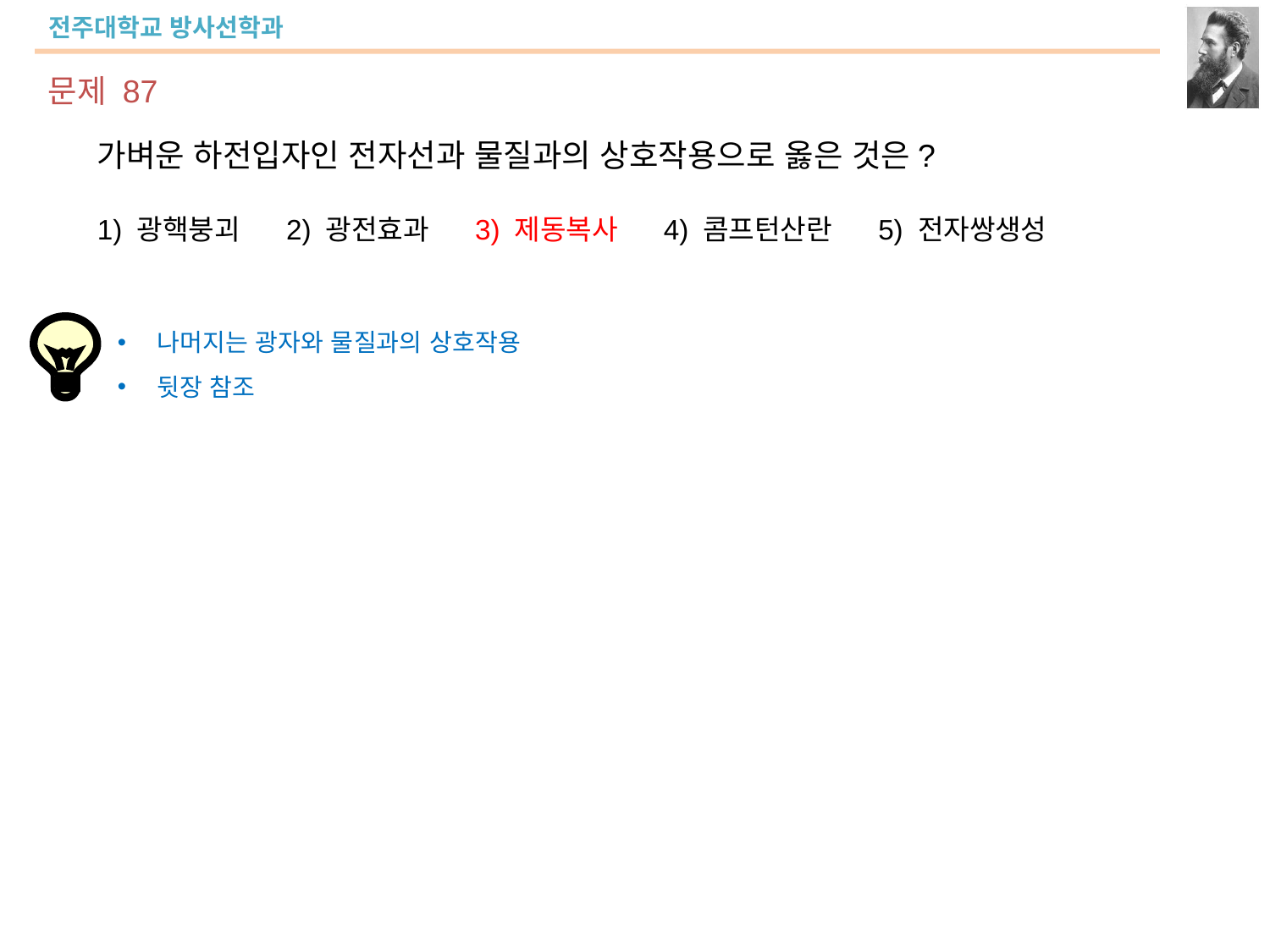

문제 87
가벼운 하전입자인 전자선과 물질과의 상호작용으로 옳은 것은?

1) 광핵붕괴     2) 광전효과     3) 제동복사     4) 콤프턴산란     5) 전자쌍생성
나머지는 광자와 물질과의 상호작용
뒷장 참조